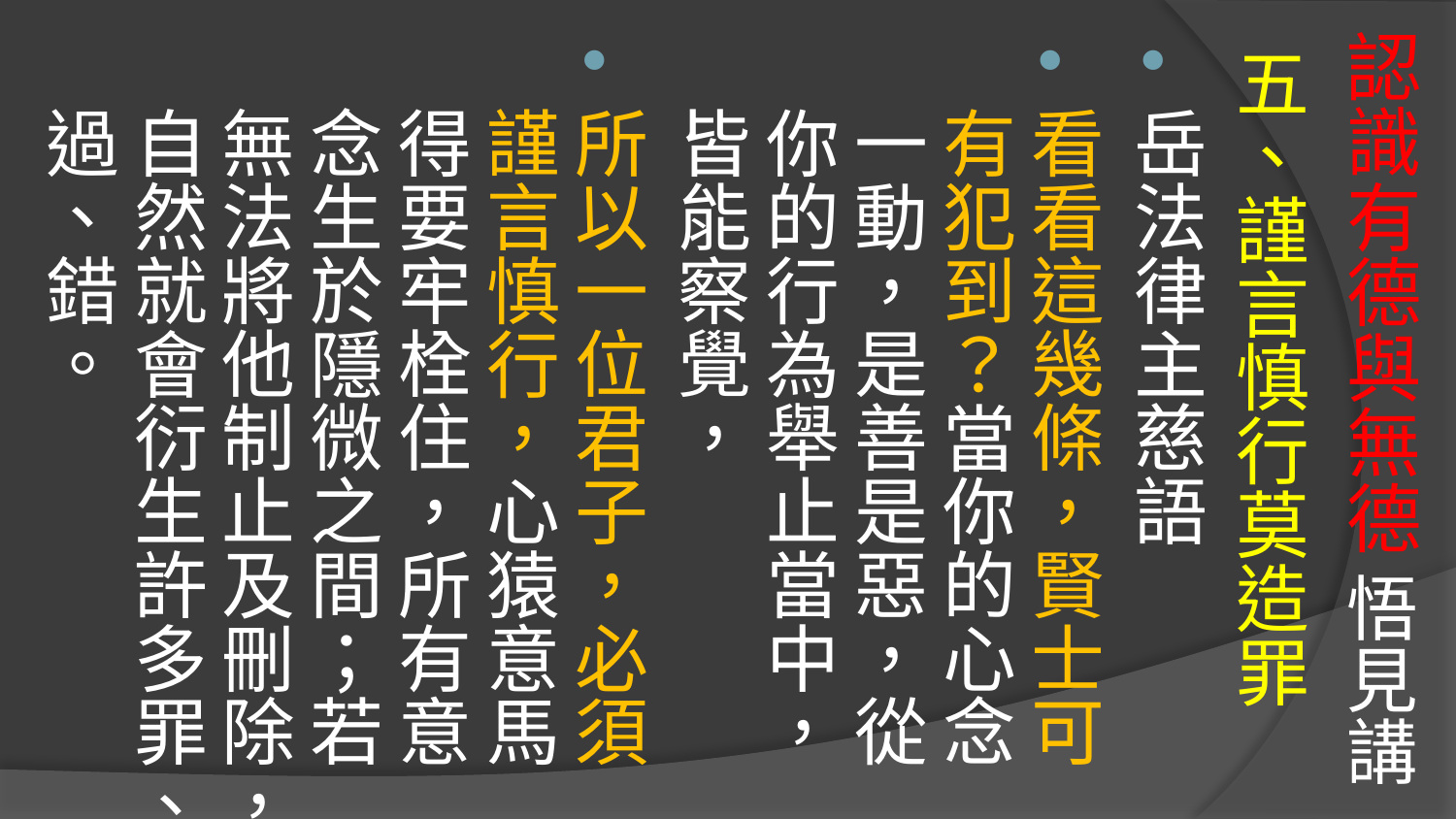

# 認識有德與無德 悟見講
五、謹言慎行莫造罪
岳法律主慈語
看看這幾條，賢士可有犯到？當你的心念一動，是善是惡，從你的行為舉止當中，皆能察覺，
所以一位君子，必須謹言慎行，心猿意馬得要牢栓住，所有意念生於隱微之間；若無法將他制止及刪除，自然就會衍生許多罪、過、錯。